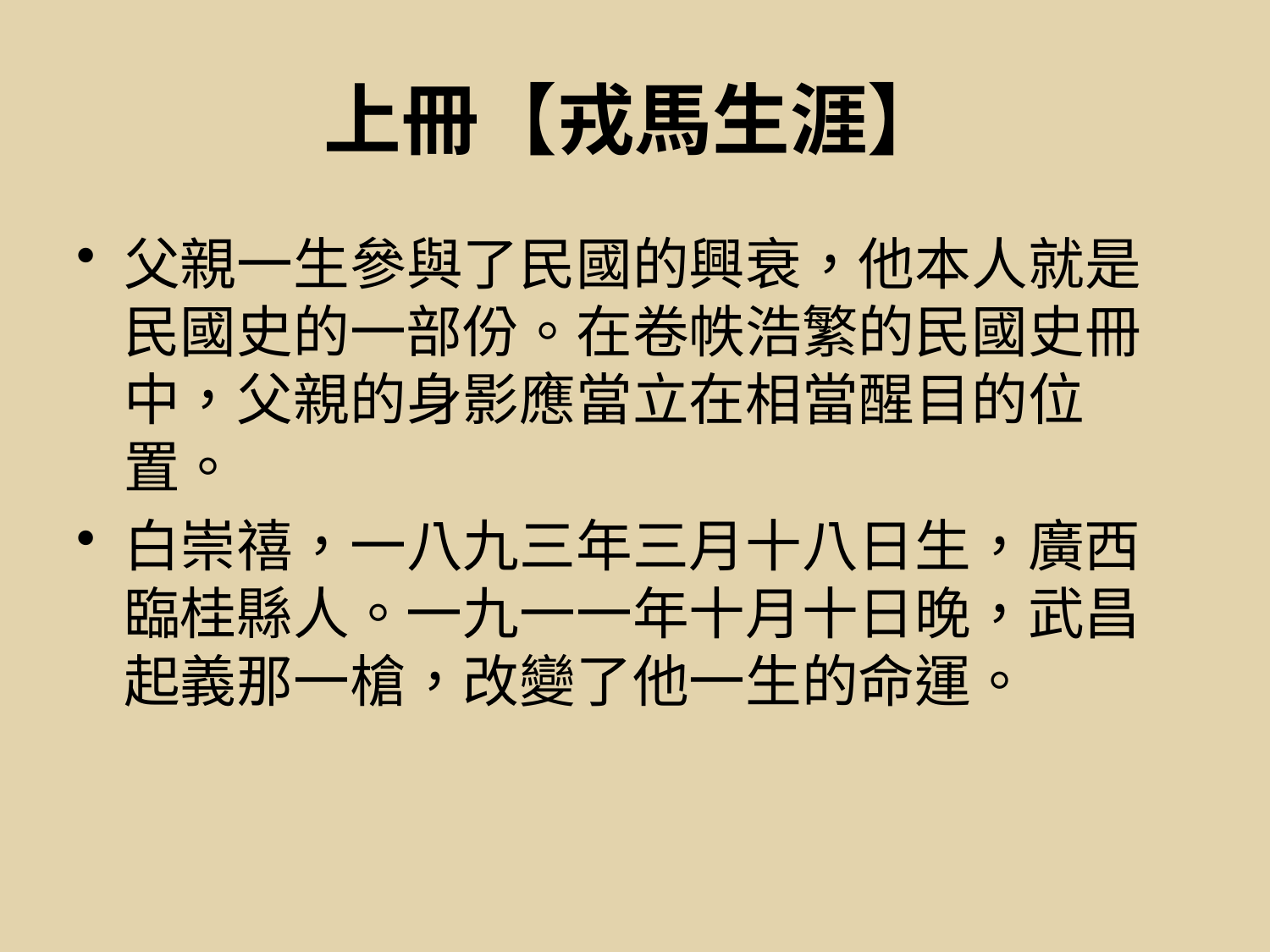

# 上冊【戎馬生涯】
父親一生參與了民國的興衰，他本人就是民國史的一部份。在卷帙浩繁的民國史冊中，父親的身影應當立在相當醒目的位置。
白崇禧，一八九三年三月十八日生，廣西臨桂縣人。一九一一年十月十日晚，武昌起義那一槍，改變了他一生的命運。